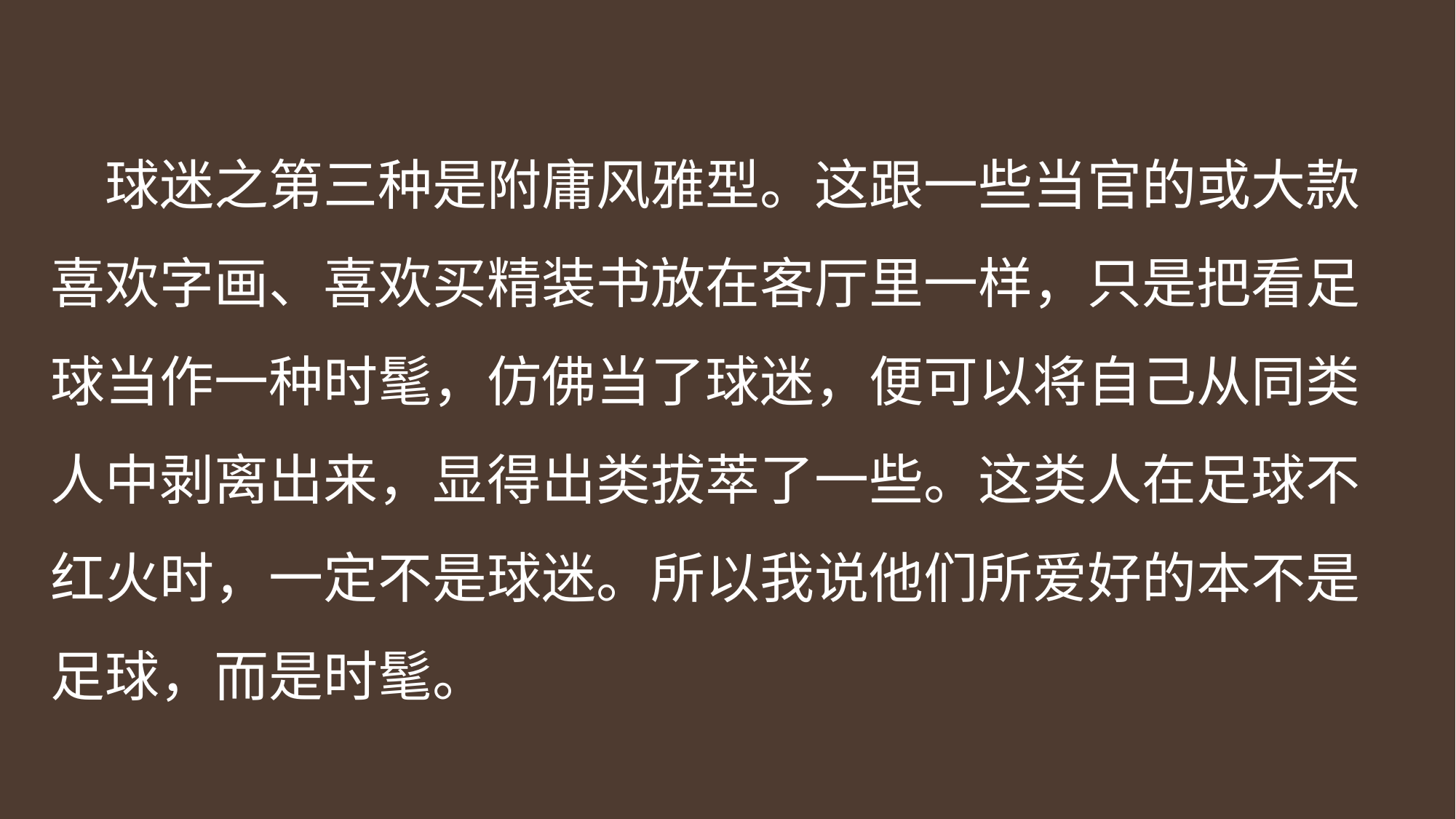

球迷之第三种是附庸风雅型。这跟一些当官的或大款喜欢字画、喜欢买精装书放在客厅里一样，只是把看足球当作一种时髦，仿佛当了球迷，便可以将自己从同类人中剥离出来，显得出类拔萃了一些。这类人在足球不红火时，一定不是球迷。所以我说他们所爱好的本不是足球，而是时髦。